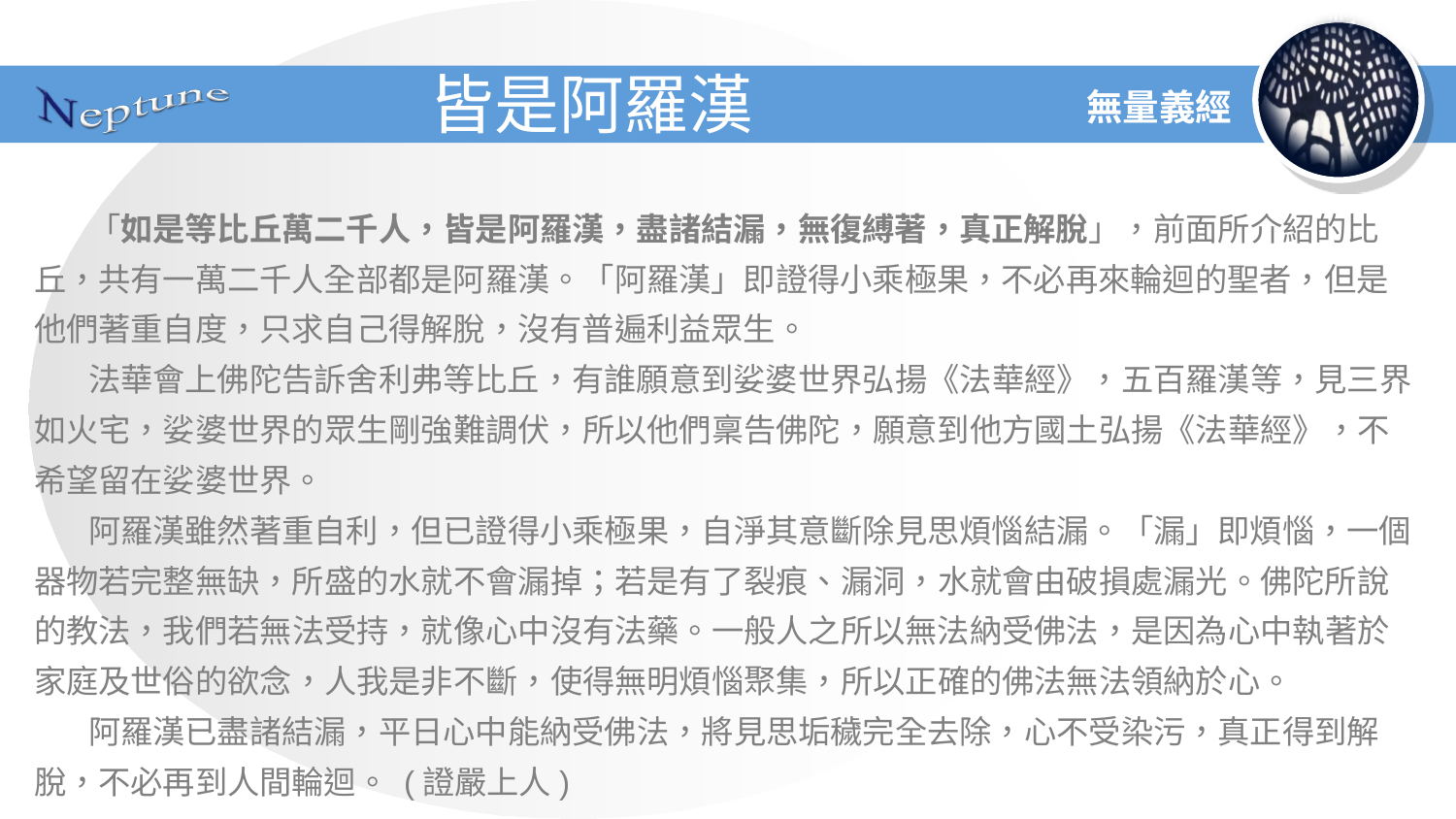

# 皆是阿羅漢
無量義經
「如是等比丘萬二千人，皆是阿羅漢，盡諸結漏，無復縛著，真正解脫」，前面所介紹的比丘，共有一萬二千人全部都是阿羅漢。「阿羅漢」即證得小乘極果，不必再來輪迴的聖者，但是他們著重自度，只求自己得解脫，沒有普遍利益眾生。
法華會上佛陀告訴舍利弗等比丘，有誰願意到娑婆世界弘揚《法華經》，五百羅漢等，見三界如火宅，娑婆世界的眾生剛強難調伏，所以他們稟告佛陀，願意到他方國土弘揚《法華經》，不希望留在娑婆世界。
阿羅漢雖然著重自利，但已證得小乘極果，自淨其意斷除見思煩惱結漏。「漏」即煩惱，一個器物若完整無缺，所盛的水就不會漏掉；若是有了裂痕、漏洞，水就會由破損處漏光。佛陀所說的教法，我們若無法受持，就像心中沒有法藥。一般人之所以無法納受佛法，是因為心中執著於家庭及世俗的欲念，人我是非不斷，使得無明煩惱聚集，所以正確的佛法無法領納於心。
阿羅漢已盡諸結漏，平日心中能納受佛法，將見思垢穢完全去除，心不受染污，真正得到解脫，不必再到人間輪迴。 (證嚴上人)